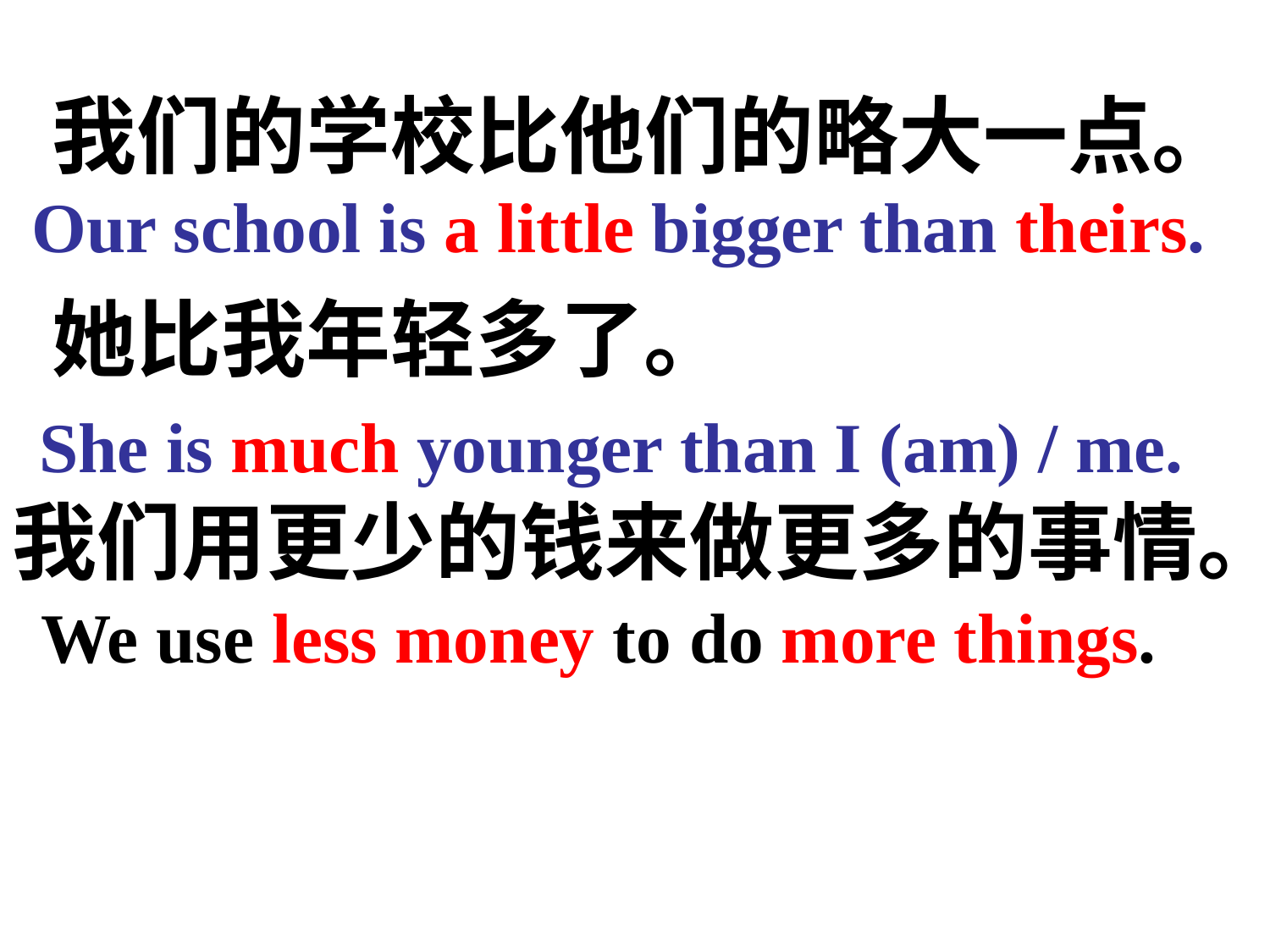

我们的学校比他们的略大一点。

 她比我年轻多了。

我们用更少的钱来做更多的事情。

 Our school is a little bigger than theirs.
She is much younger than I (am) / me.
We use less money to do more things.